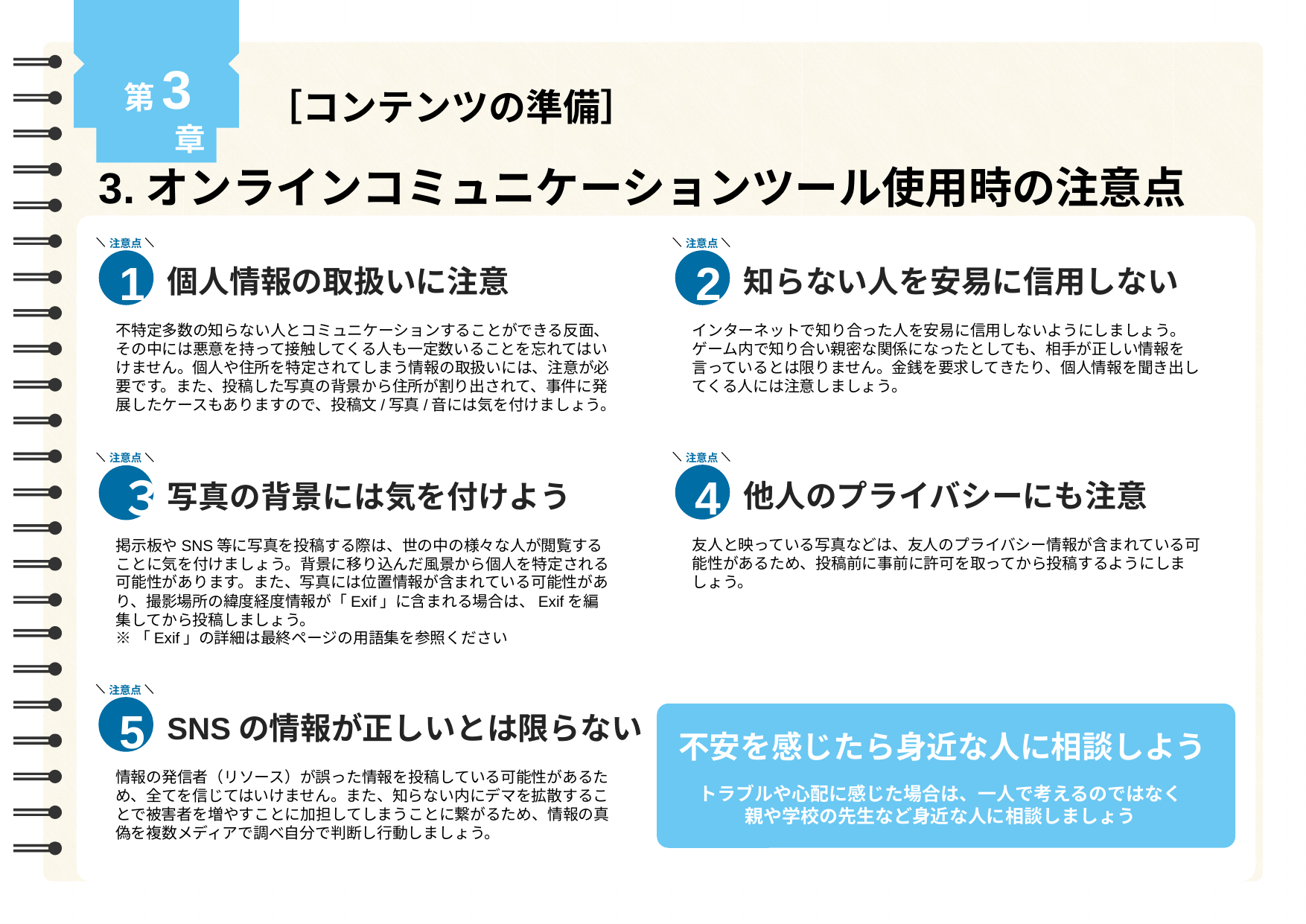

第3章

［コンテンツの準備］
3.オンラインコミュニケーションツール使用時の注意点

注意点
注意点
1
2

個人情報の取扱いに注意
知らない人を安易に信用しない
不特定多数の知らない人とコミュニケーションすることができる反面、
その中には悪意を持って接触してくる人も一定数いることを忘れてはいけません。個人や住所を特定されてしまう情報の取扱いには、注意が必要です。また、投稿した写真の背景から住所が割り出されて、事件に発展したケースもありますので、投稿文/写真/音には気を付けましょう。
インターネットで知り合った人を安易に信用しないようにしましょう。
ゲーム内で知り合い親密な関係になったとしても、相手が正しい情報を
言っているとは限りません。金銭を要求してきたり、個人情報を聞き出してくる人には注意しましょう。
注意点
注意点
4
３

他人のプライバシーにも注意
写真の背景には気を付けよう
友人と映っている写真などは、友人のプライバシー情報が含まれている可能性があるため、投稿前に事前に許可を取ってから投稿するようにしましょう。
掲示板やSNS等に写真を投稿する際は、世の中の様々な人が閲覧することに気を付けましょう。背景に移り込んだ風景から個人を特定される可能性があります。また、写真には位置情報が含まれている可能性があり、撮影場所の緯度経度情報が「Exif」に含まれる場合は、Exifを編集してから投稿しましょう。
※「Exif」の詳細は最終ページの用語集を参照ください
注意点
5

SNSの情報が正しいとは限らない

不安を感じたら身近な人に相談しよう
情報の発信者（リソース）が誤った情報を投稿している可能性があるため、全てを信じてはいけません。また、知らない内にデマを拡散することで被害者を増やすことに加担してしまうことに繋がるため、情報の真偽を複数メディアで調べ自分で判断し行動しましょう。
トラブルや心配に感じた場合は、一人で考えるのではなく
親や学校の先生など身近な人に相談しましょう